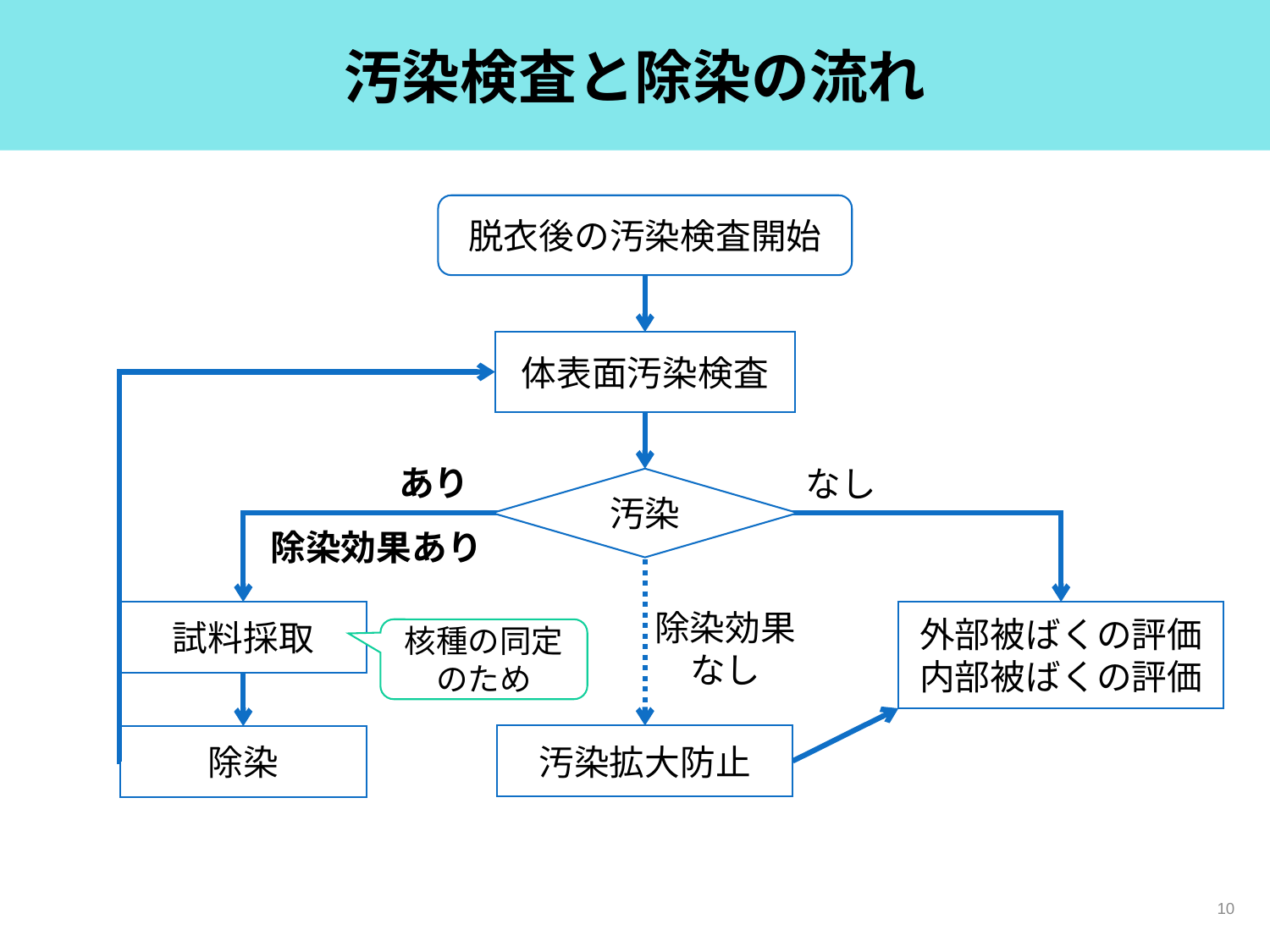

# 汚染検査と除染の流れ
脱衣後の汚染検査開始
体表面汚染検査
あり
なし
汚染
除染効果あり
除染効果なし
試料採取
外部被ばくの評価
内部被ばくの評価
核種の同定のため
汚染拡大防止
除染
10